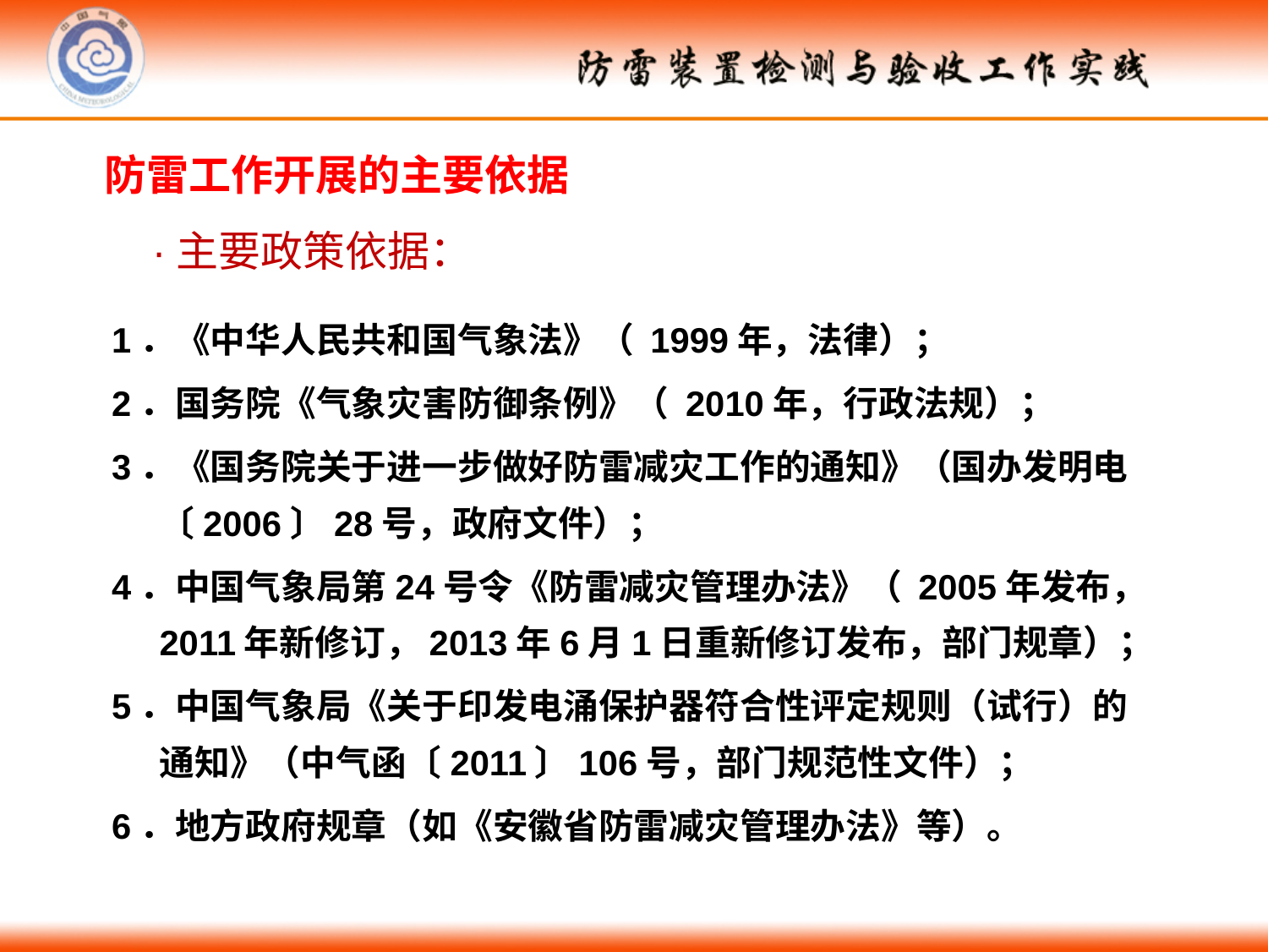

# 防雷工作开展的主要依据
·主要政策依据：
1．《中华人民共和国气象法》（ 1999年，法律）；
2．国务院《气象灾害防御条例》（ 2010年，行政法规）；
3．《国务院关于进一步做好防雷减灾工作的通知》（国办发明电〔2006〕28号，政府文件）；
4．中国气象局第24号令《防雷减灾管理办法》（ 2005年发布，2011年新修订，2013年6月1日重新修订发布，部门规章）；
5．中国气象局《关于印发电涌保护器符合性评定规则（试行）的通知》（中气函〔2011〕106号，部门规范性文件）；
6．地方政府规章（如《安徽省防雷减灾管理办法》等）。